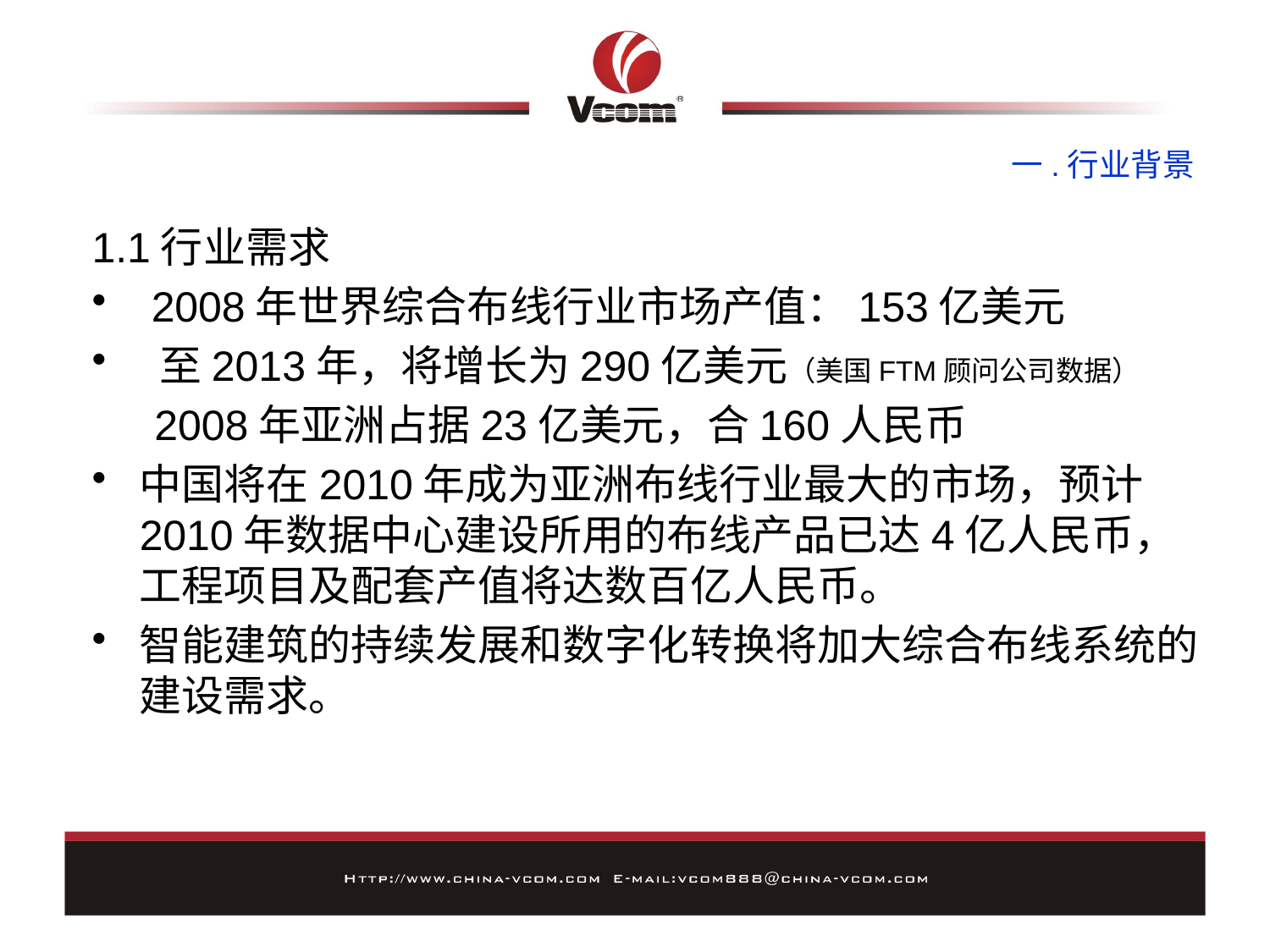

一.行业背景
1.1行业需求
 2008年世界综合布线行业市场产值：153亿美元
 至2013年，将增长为290亿美元（美国FTM顾问公司数据）
        2008年亚洲占据23亿美元，合160人民币
中国将在2010年成为亚洲布线行业最大的市场，预计2010年数据中心建设所用的布线产品已达4亿人民币，工程项目及配套产值将达数百亿人民币。
智能建筑的持续发展和数字化转换将加大综合布线系统的建设需求。